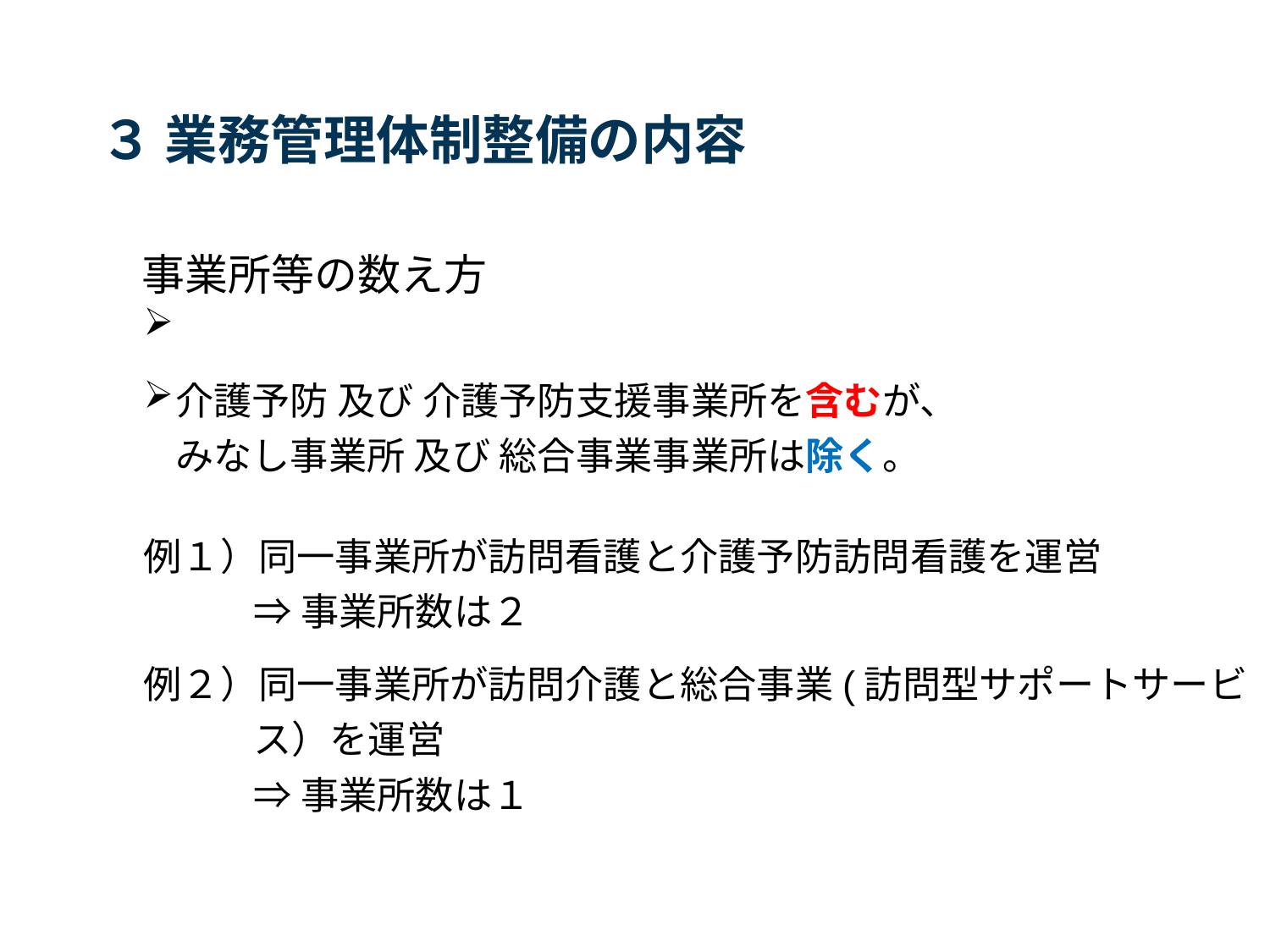

# ３ 業務管理体制整備の内容
事業所等の数え方

指定を受けたサービス種別ごとに1事業所と数える。
介護予防 及び 介護予防支援事業所を含むが、
みなし事業所 及び 総合事業事業所は除く。

例１）同一事業所が訪問看護と介護予防訪問看護を運営
⇒事業所数は２
例２）同一事業所が訪問介護と総合事業(訪問型サポートサービス）を運営
⇒事業所数は１